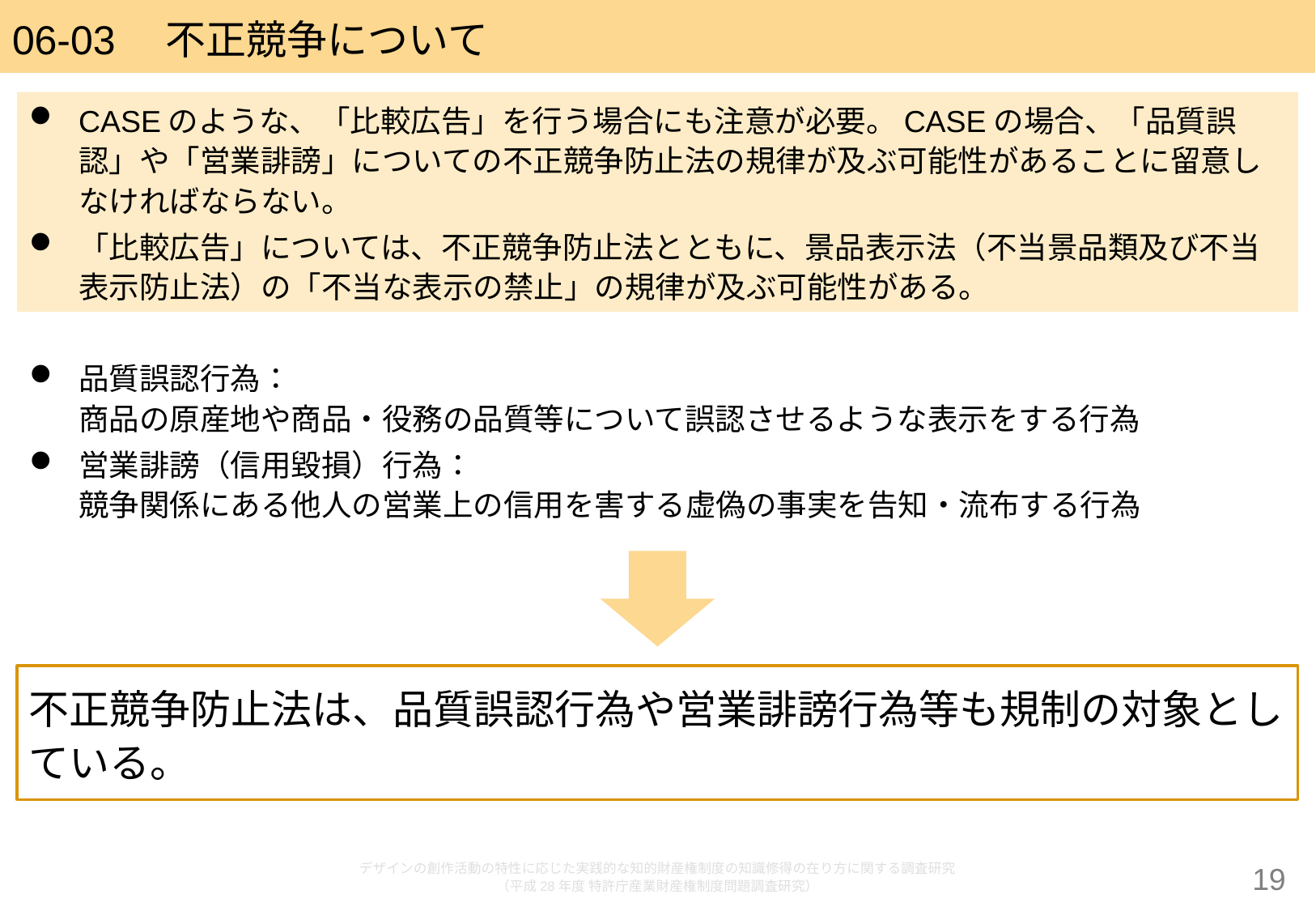

# 06-03　不正競争について
CASEのような、「比較広告」を行う場合にも注意が必要。CASEの場合、「品質誤認」や「営業誹謗」についての不正競争防止法の規律が及ぶ可能性があることに留意しなければならない。
「比較広告」については、不正競争防止法とともに、景品表示法（不当景品類及び不当表示防止法）の「不当な表示の禁止」の規律が及ぶ可能性がある。
品質誤認行為：
商品の原産地や商品・役務の品質等について誤認させるような表示をする行為
営業誹謗（信用毀損）行為：
競争関係にある他人の営業上の信用を害する虚偽の事実を告知・流布する行為

不正競争防止法は、品質誤認行為や営業誹謗行為等も規制の対象としている。
デザインの創作活動の特性に応じた実践的な知的財産権制度の知識修得の在り方に関する調査研究
（平成28年度 特許庁産業財産権制度問題調査研究）
19